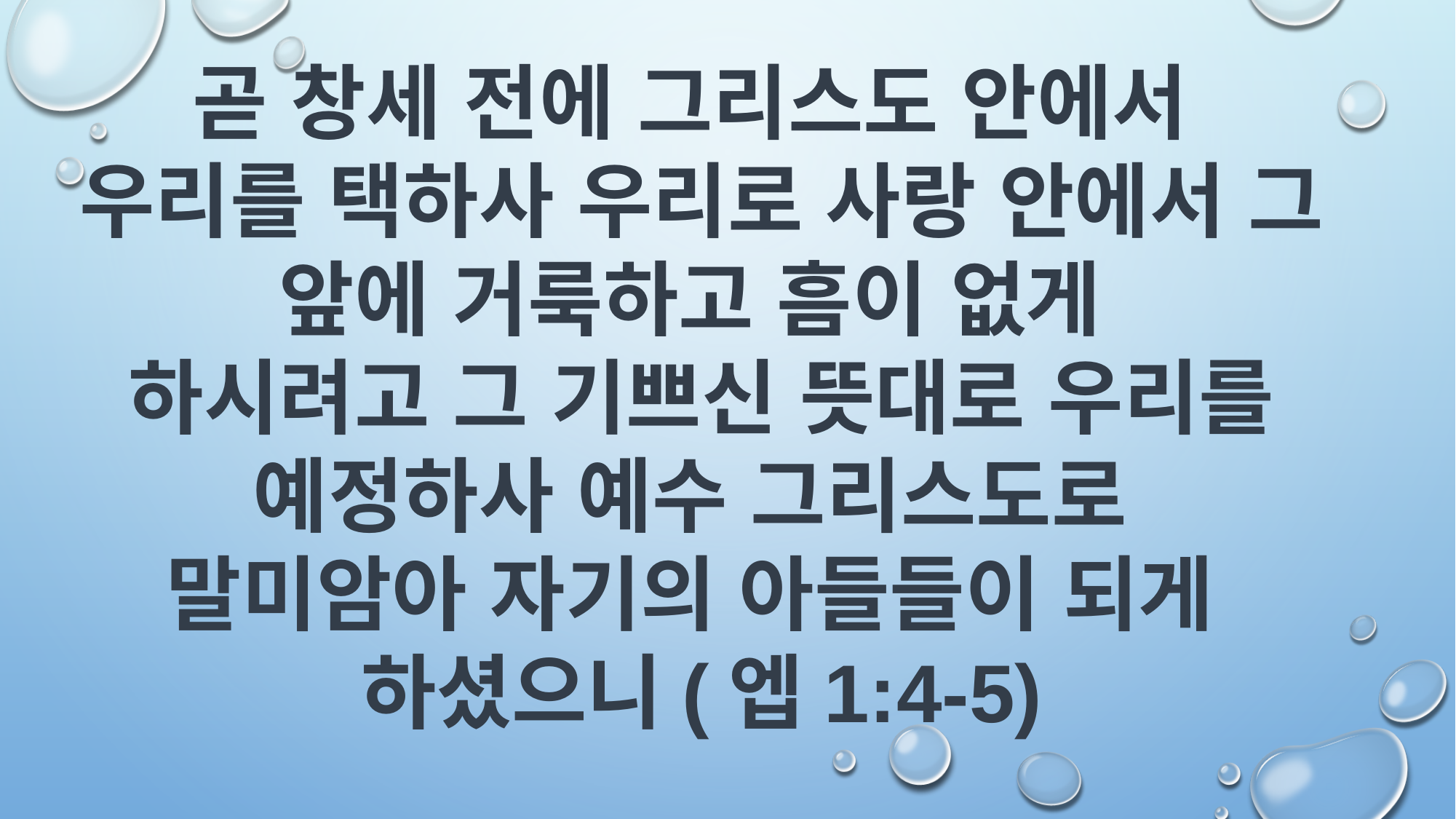

곧 창세 전에 그리스도 안에서
우리를 택하사 우리로 사랑 안에서 그 앞에 거룩하고 흠이 없게
하시려고 그 기쁘신 뜻대로 우리를 예정하사 예수 그리스도로
말미암아 자기의 아들들이 되게
하셨으니(엡1:4-5)